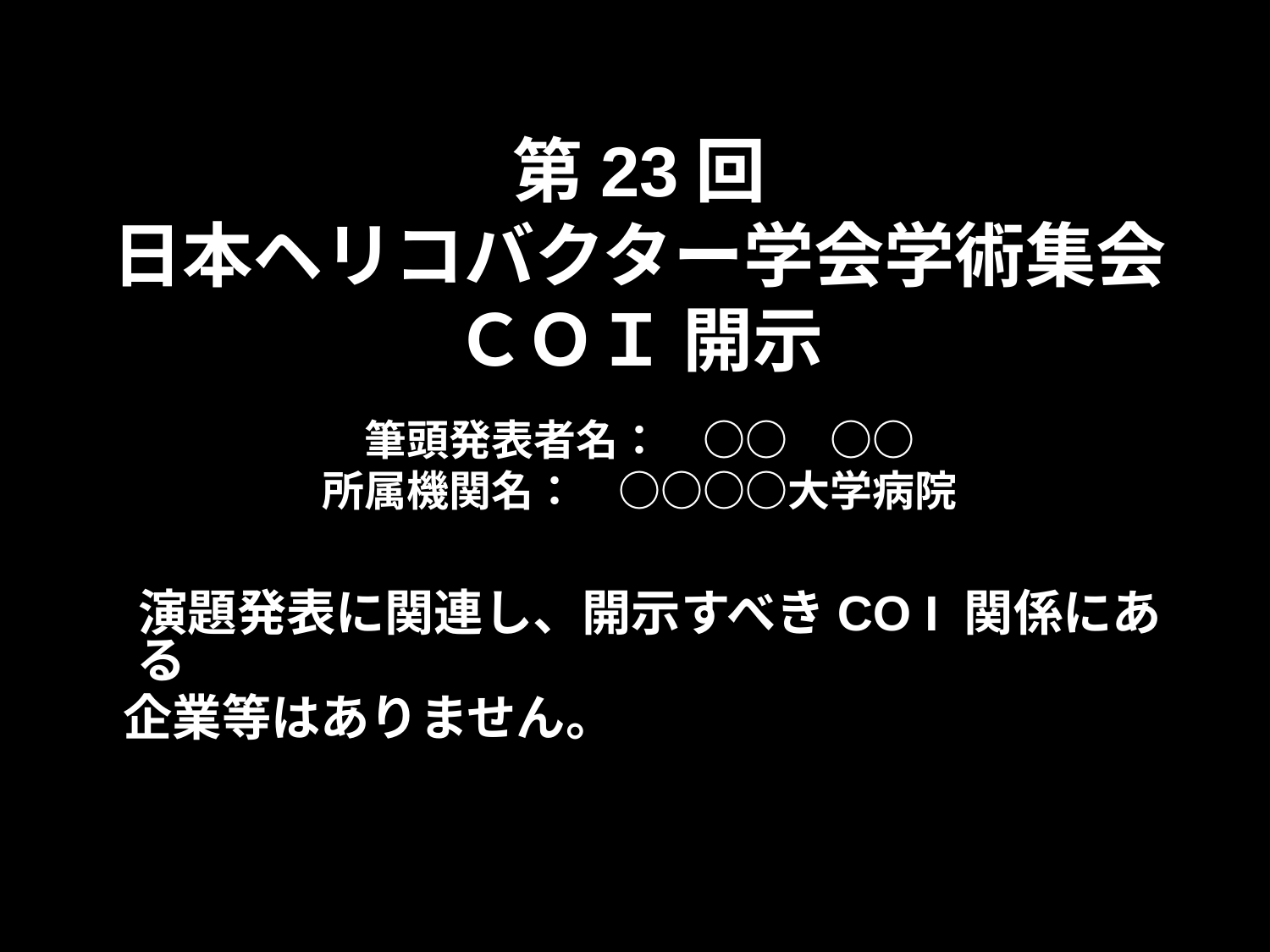

# 第23回 日本ヘリコバクター学会学術集会 ＣＯＩ 開示 　 筆頭発表者名：　○○　○○ 所属機関名：　○○○○大学病院

　演題発表に関連し、開示すべきCO I 関係にある
  企業等はありません。